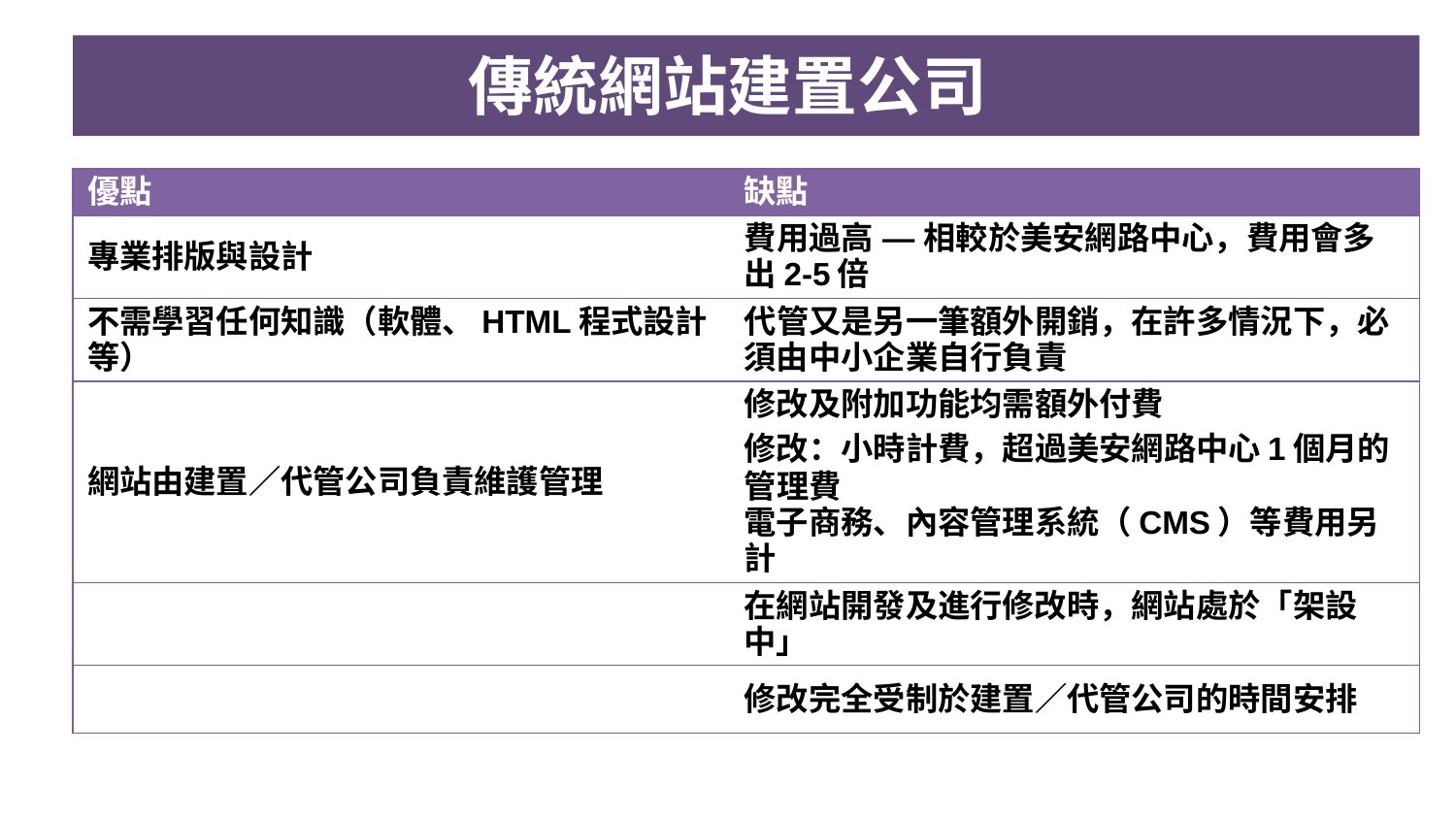

傳統網站建置公司
| 優點 | 缺點 |
| --- | --- |
| 專業排版與設計 | 費用過高 — 相較於美安網路中心，費用會多出2-5倍 |
| 不需學習任何知識（軟體、HTML程式設計等） | 代管又是另一筆額外開銷，在許多情況下，必須由中小企業自行負責 |
| 網站由建置／代管公司負責維護管理 | 修改及附加功能均需額外付費 修改：小時計費，超過美安網路中心1個月的管理費 電子商務、內容管理系統（CMS）等費用另計 |
|  | 在網站開發及進行修改時，網站處於「架設中」 |
|  | 修改完全受制於建置／代管公司的時間安排 |